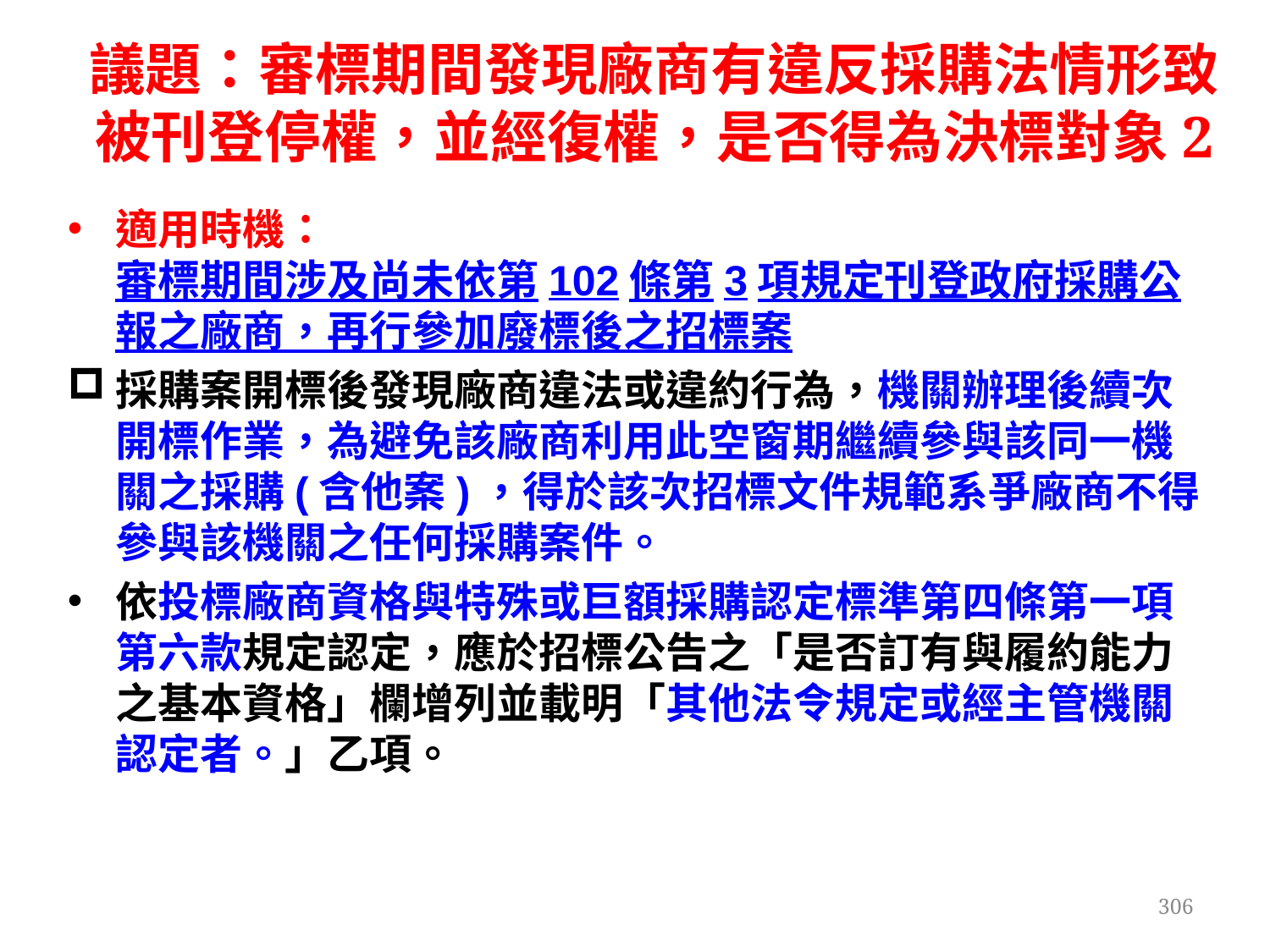

議題：審標期間發現廠商有違反採購法情形致被刊登停權，並經復權，是否得為決標對象2
適用時機：
審標期間涉及尚未依第102條第3項規定刊登政府採購公報之廠商，再行參加廢標後之招標案
採購案開標後發現廠商違法或違約行為，機關辦理後續次開標作業，為避免該廠商利用此空窗期繼續參與該同一機關之採購(含他案)，得於該次招標文件規範系爭廠商不得參與該機關之任何採購案件。
依投標廠商資格與特殊或巨額採購認定標準第四條第一項第六款規定認定，應於招標公告之「是否訂有與履約能力之基本資格」欄增列並載明「其他法令規定或經主管機關認定者。」乙項。

306